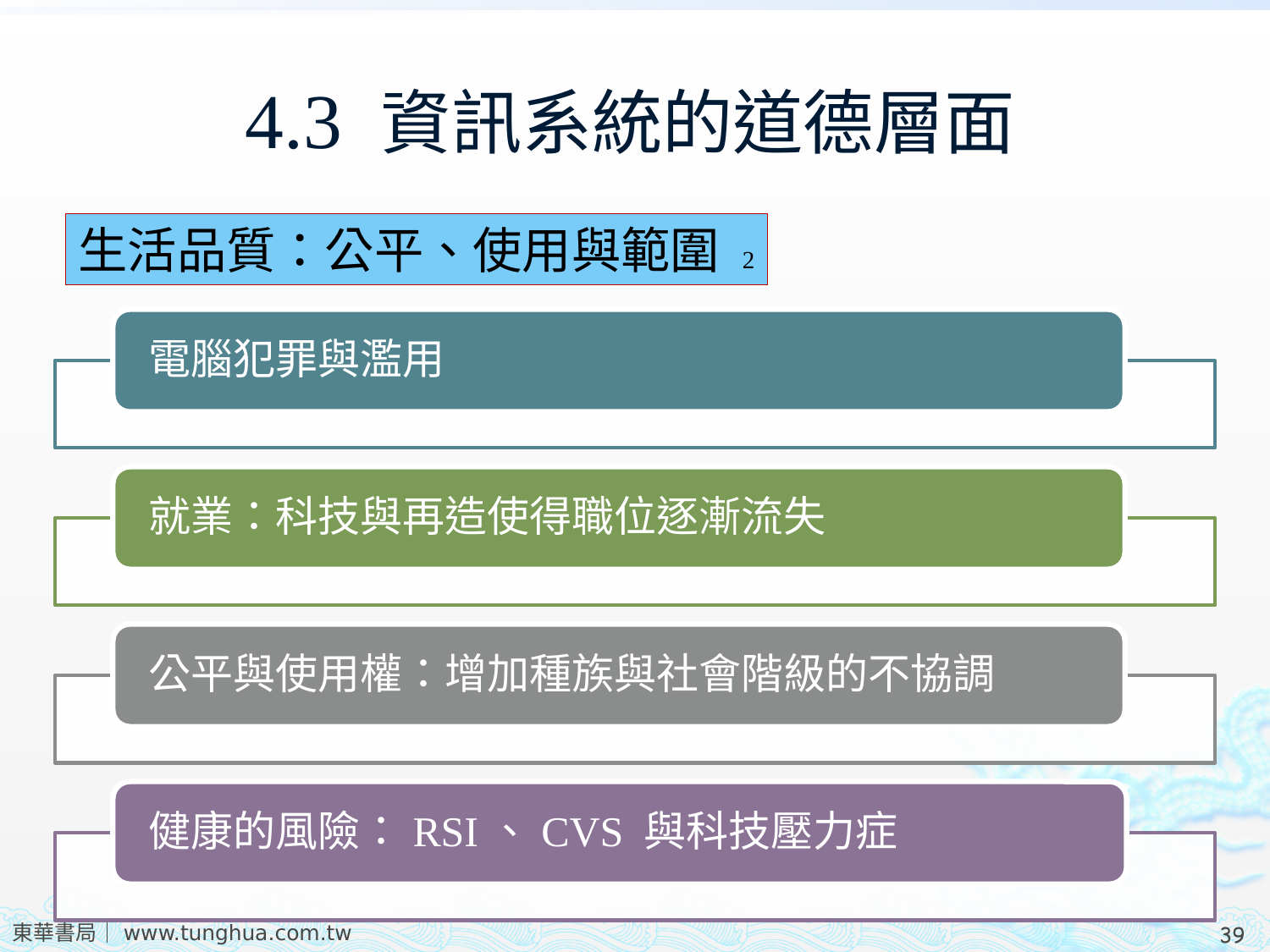

# 4.3 資訊系統的道德層面
生活品質：公平、使用與範圍 2
電腦犯罪與濫用
就業：科技與再造使得職位逐漸流失
公平與使用權：增加種族與社會階級的不協調
健康的風險：RSI、CVS 與科技壓力症